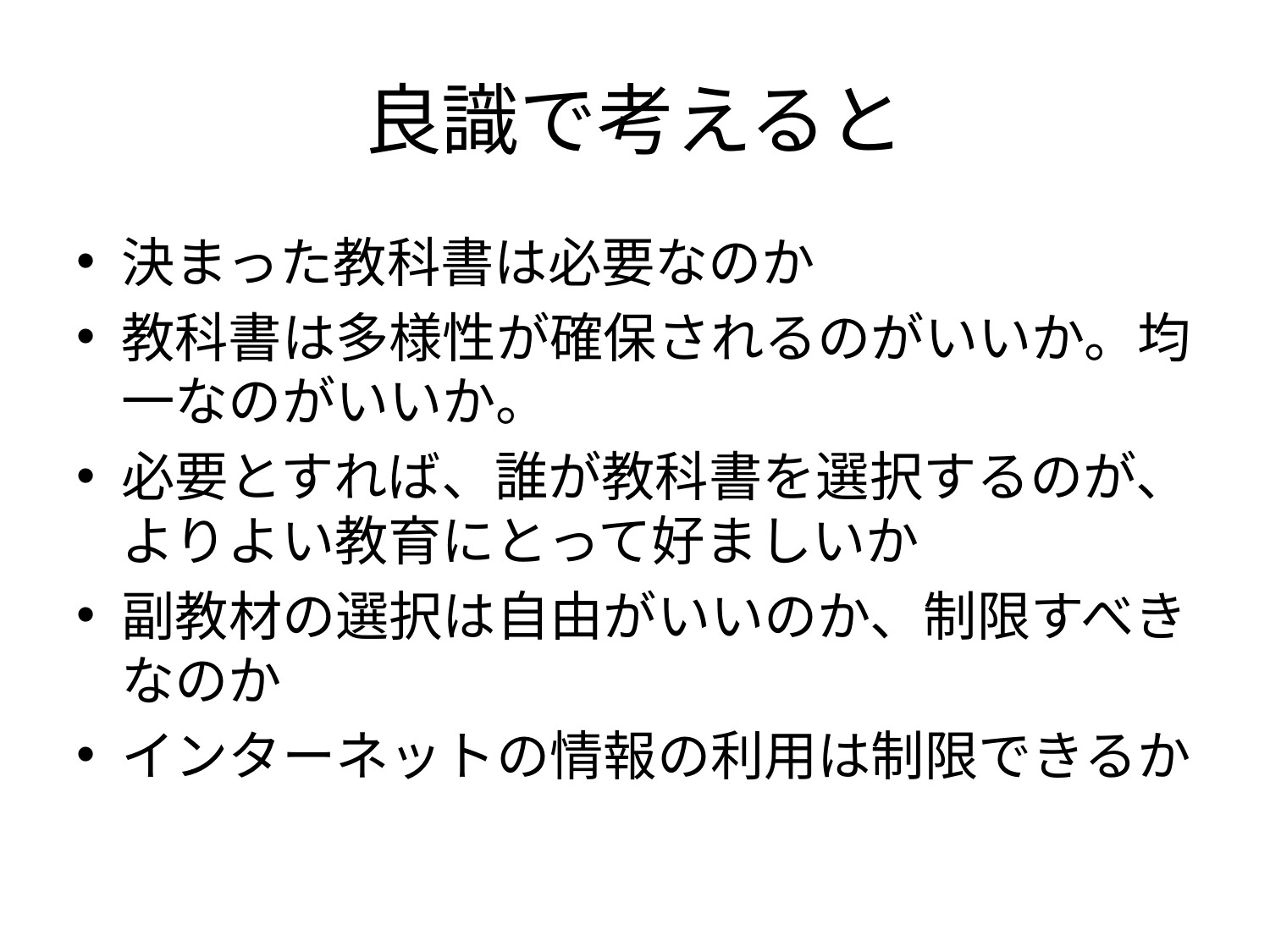

# 良識で考えると
決まった教科書は必要なのか
教科書は多様性が確保されるのがいいか。均一なのがいいか。
必要とすれば、誰が教科書を選択するのが、よりよい教育にとって好ましいか
副教材の選択は自由がいいのか、制限すべきなのか
インターネットの情報の利用は制限できるか